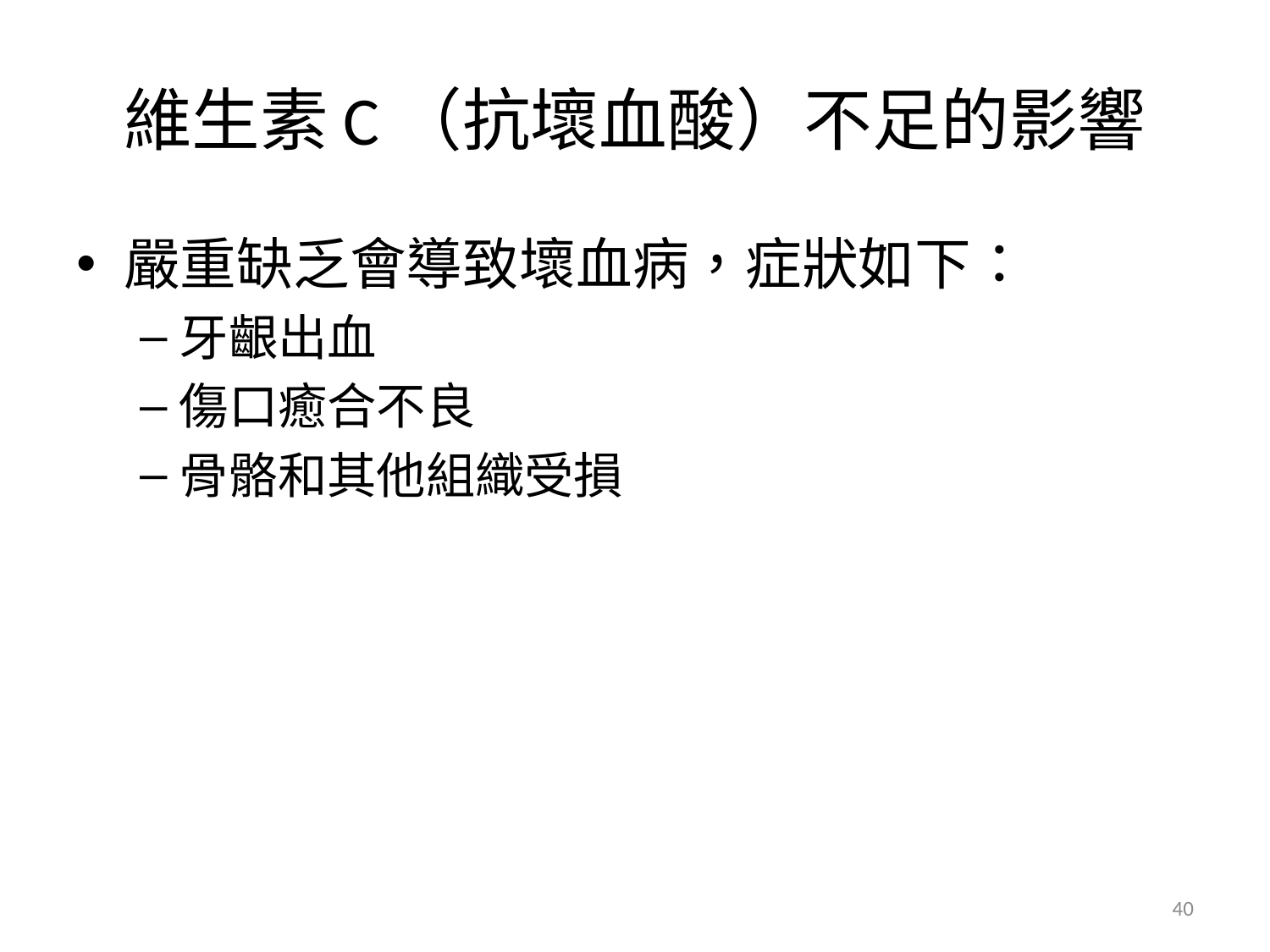

# 維生素C（抗壞血酸）不足的影響
嚴重缺乏會導致壞血病，症狀如下：
牙齦出血
傷口癒合不良
骨骼和其他組織受損
40